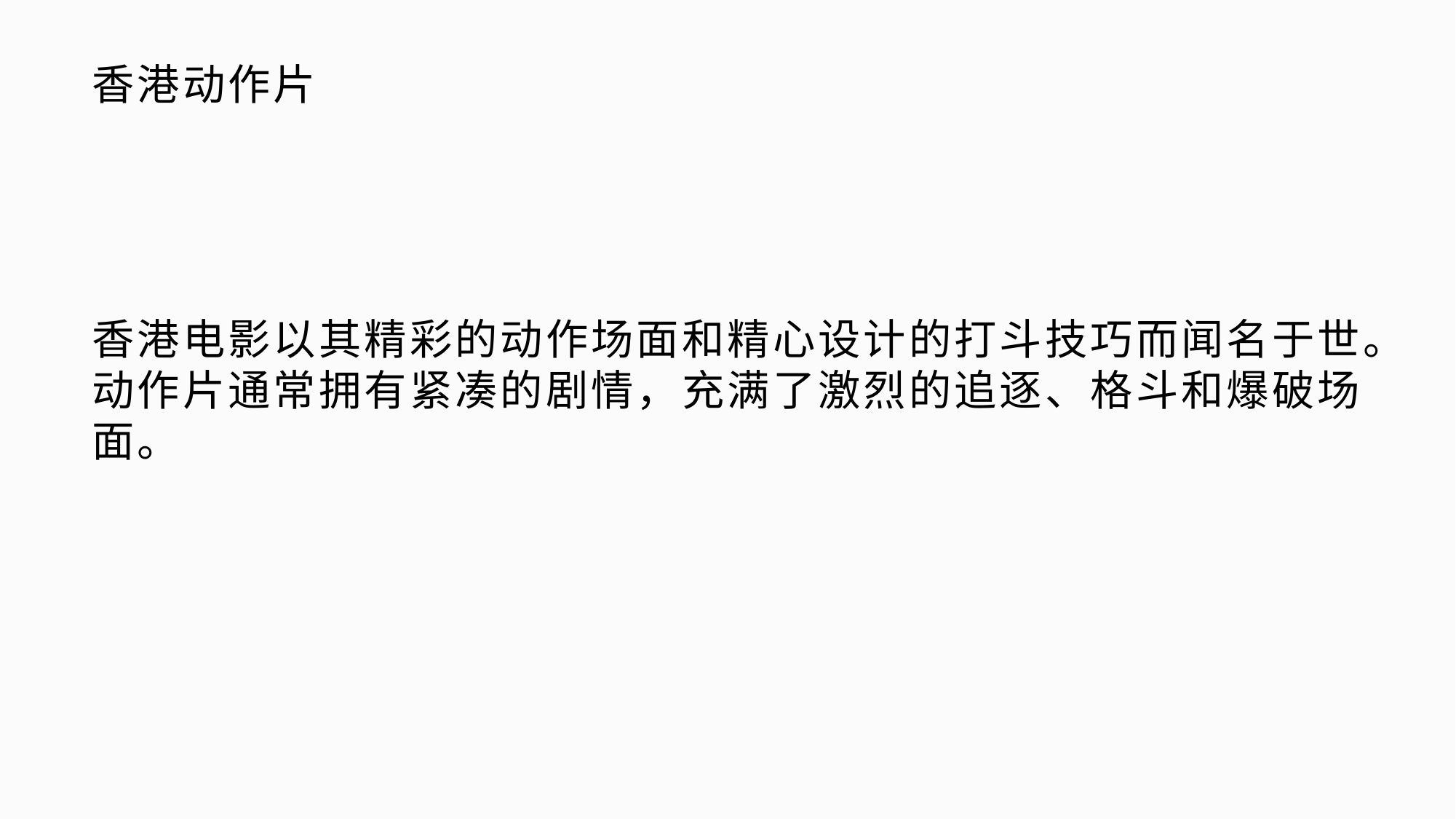

# 香港动作片 香港电影以其精彩的动作场面和精心设计的打斗技巧而闻名于世。动作片通常拥有紧凑的剧情，充满了激烈的追逐、格斗和爆破场面。